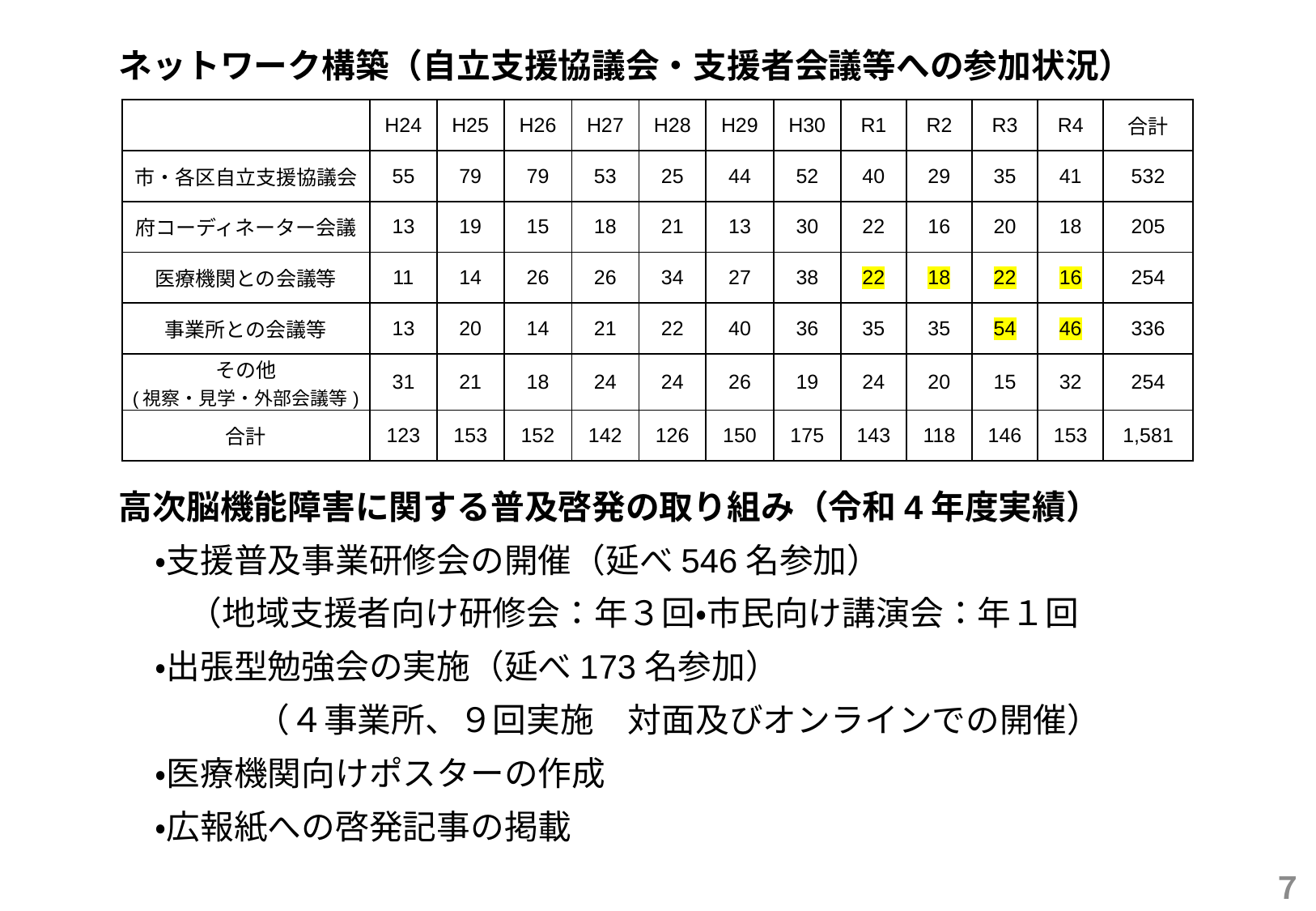

ネットワーク構築（自立支援協議会・支援者会議等への参加状況）
|  | H24 | H25 | H26 | H27 | H28 | H29 | H30 | R1 | R2 | R3 | R4 | 合計 |
| --- | --- | --- | --- | --- | --- | --- | --- | --- | --- | --- | --- | --- |
| 市・各区自立支援協議会 | 55 | 79 | 79 | 53 | 25 | 44 | 52 | 40 | 29 | 35 | 41 | 532 |
| 府コーディネーター会議 | 13 | 19 | 15 | 18 | 21 | 13 | 30 | 22 | 16 | 20 | 18 | 205 |
| 医療機関との会議等 | 11 | 14 | 26 | 26 | 34 | 27 | 38 | 22 | 18 | 22 | 16 | 254 |
| 事業所との会議等 | 13 | 20 | 14 | 21 | 22 | 40 | 36 | 35 | 35 | 54 | 46 | 336 |
| その他 (視察・見学・外部会議等) | 31 | 21 | 18 | 24 | 24 | 26 | 19 | 24 | 20 | 15 | 32 | 254 |
| 合計 | 123 | 153 | 152 | 142 | 126 | 150 | 175 | 143 | 118 | 146 | 153 | 1,581 |
高次脳機能障害に関する普及啓発の取り組み（令和4年度実績）
・支援普及事業研修会の開催（延べ546名参加）
　（地域支援者向け研修会：年３回・市民向け講演会：年１回
・出張型勉強会の実施（延べ173名参加）
　　　（４事業所、９回実施　対面及びオンラインでの開催）
・医療機関向けポスターの作成
・広報紙への啓発記事の掲載

７